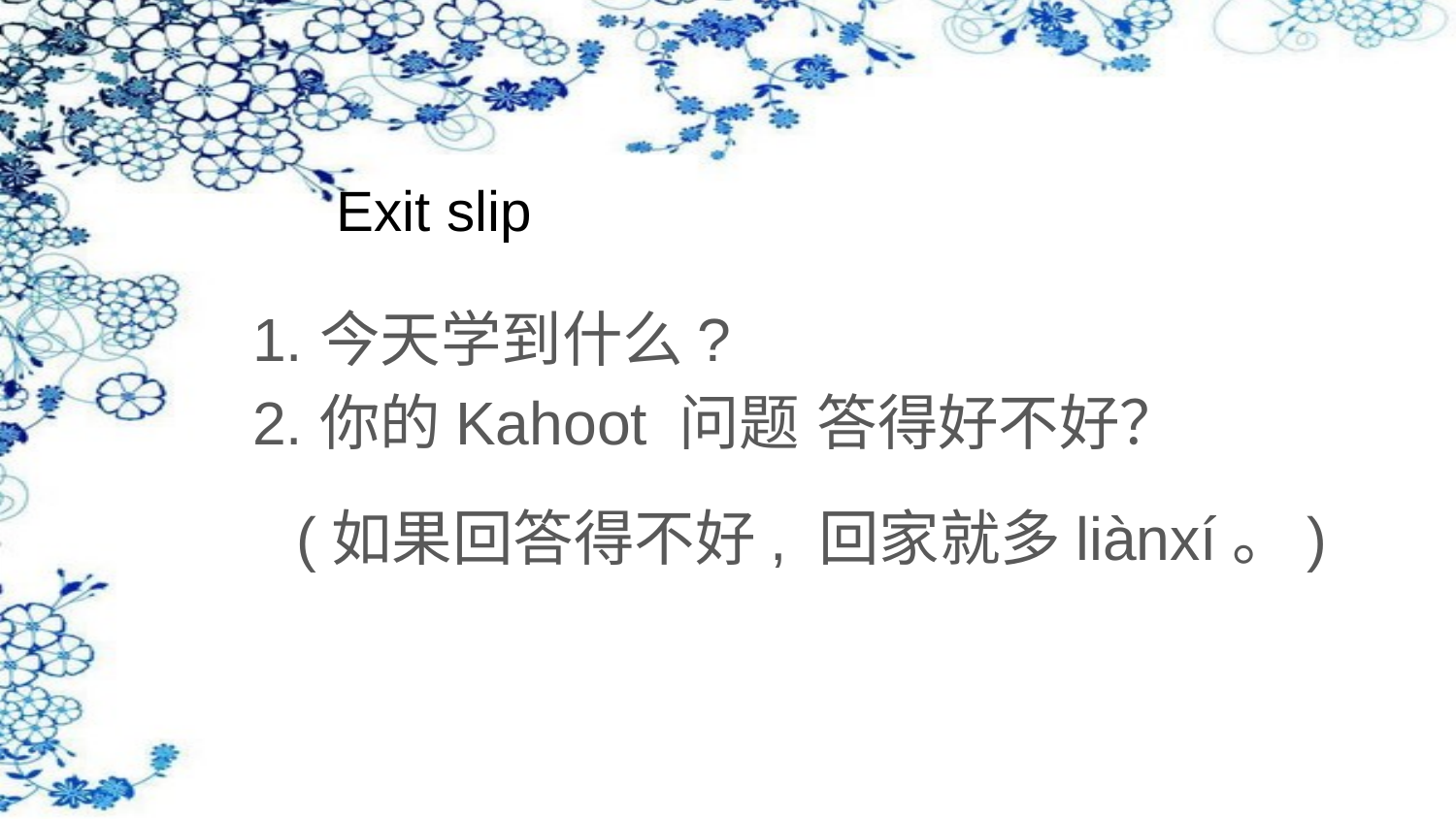

# Exit slip
今天学到什么?
你的Kahoot 问题 答得好不好？
   (如果回答得不好, 回家就多liànxí。)